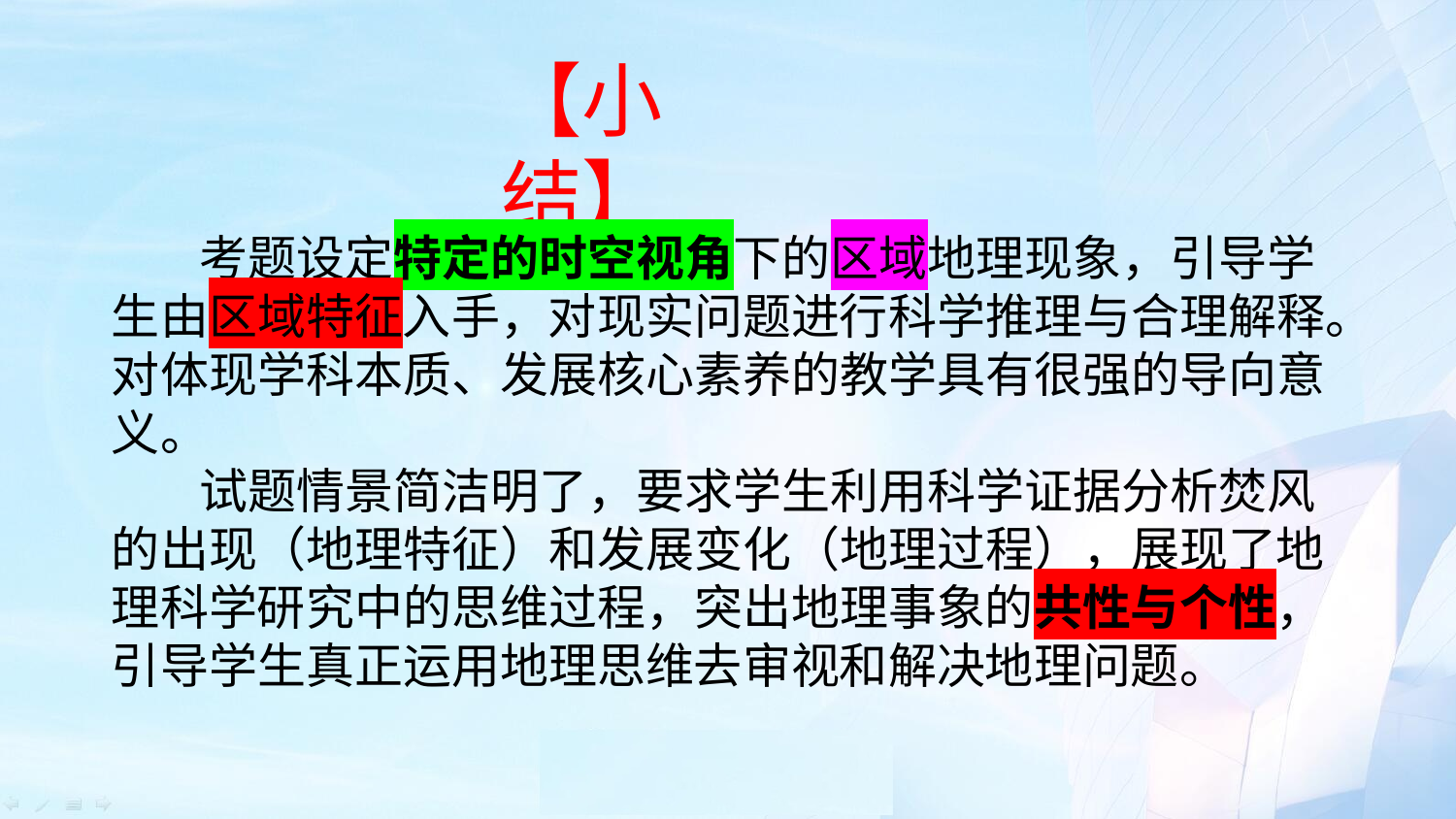

【小结】
       考题设定特定的时空视角下的区域地理现象，引导学生由区域特征入手，对现实问题进行科学推理与合理解释。
对体现学科本质、发展核心素养的教学具有很强的导向意义。
       试题情景简洁明了，要求学生利用科学证据分析焚风的出现（地理特征）和发展变化（地理过程），展现了地理科学研究中的思维过程，突出地理事象的共性与个性，引导学生真正运用地理思维去审视和解决地理问题。